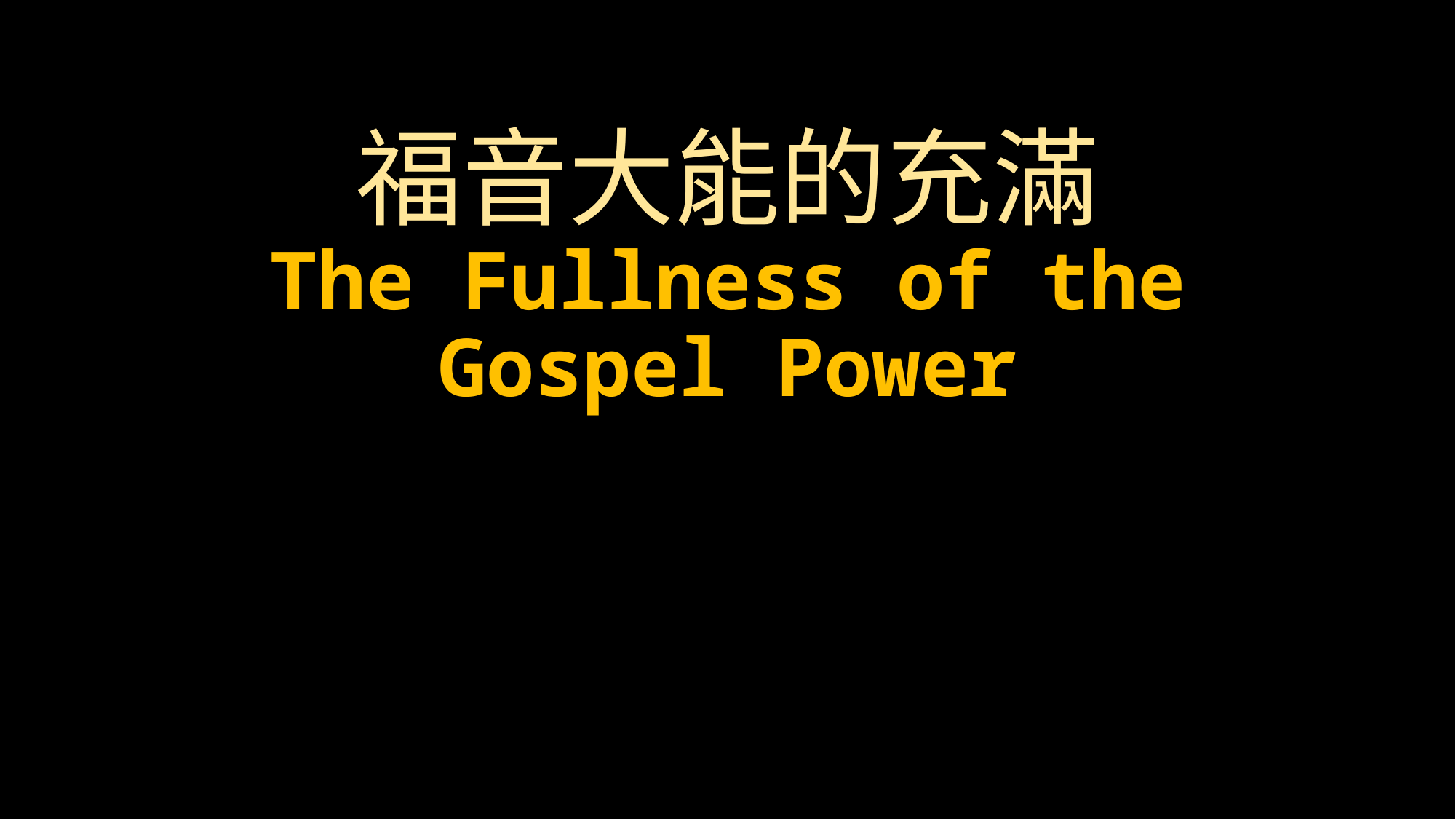

# 福音大能的充滿 The Fullness of the Gospel Power